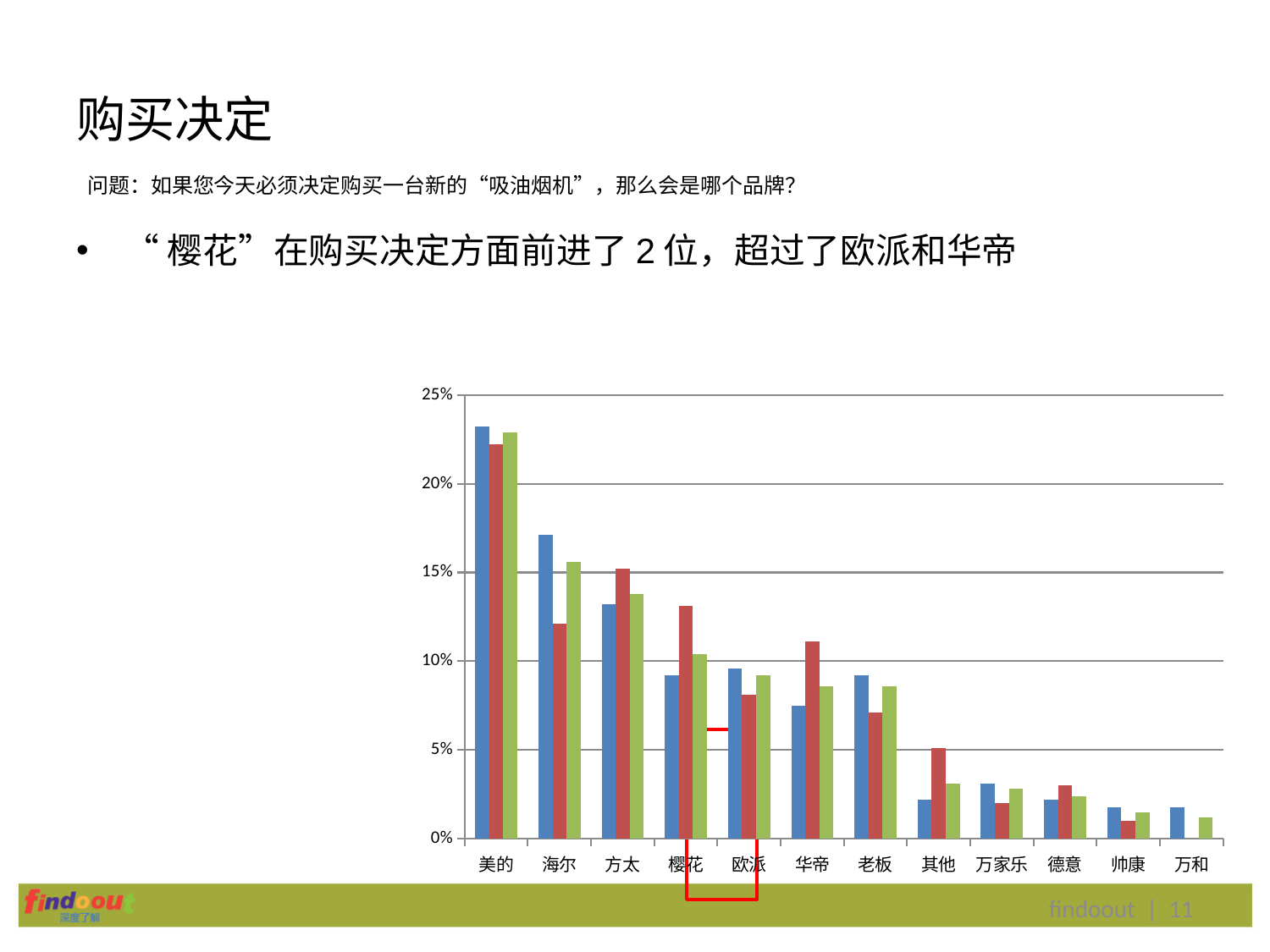

# 购买决定
问题：如果您今天必须决定购买一台新的“吸油烟机”，那么会是哪个品牌？

“樱花”在购买决定方面前进了2位，超过了欧派和华帝

### Chart

| Category | 25-35岁 | 35-45岁 | Total |
|---|---|---|---|
| 美的 | 0.232 | 0.222 | 0.229 |
| 海尔 | 0.171 | 0.12100000000000002 | 0.15600000000000006 |
| 方太 | 0.132 | 0.15200000000000005 | 0.138 |
| 樱花 | 0.09200000000000003 | 0.131 | 0.10400000000000002 |
| 欧派 | 0.096 | 0.081 | 0.09200000000000003 |
| 华帝 | 0.07500000000000001 | 0.111 | 0.08600000000000002 |
| 老板 | 0.09200000000000003 | 0.071 | 0.08600000000000002 |
| 其他 | 0.02200000000000001 | 0.051000000000000004 | 0.03100000000000001 |
| 万家乐 | 0.03100000000000001 | 0.020000000000000007 | 0.028 |
| 德意 | 0.02200000000000001 | 0.030000000000000002 | 0.024 |
| 帅康 | 0.01800000000000001 | 0.010000000000000004 | 0.014999999999999998 |
| 万和 | 0.01800000000000001 | None | 0.012 |
findoout  |  11